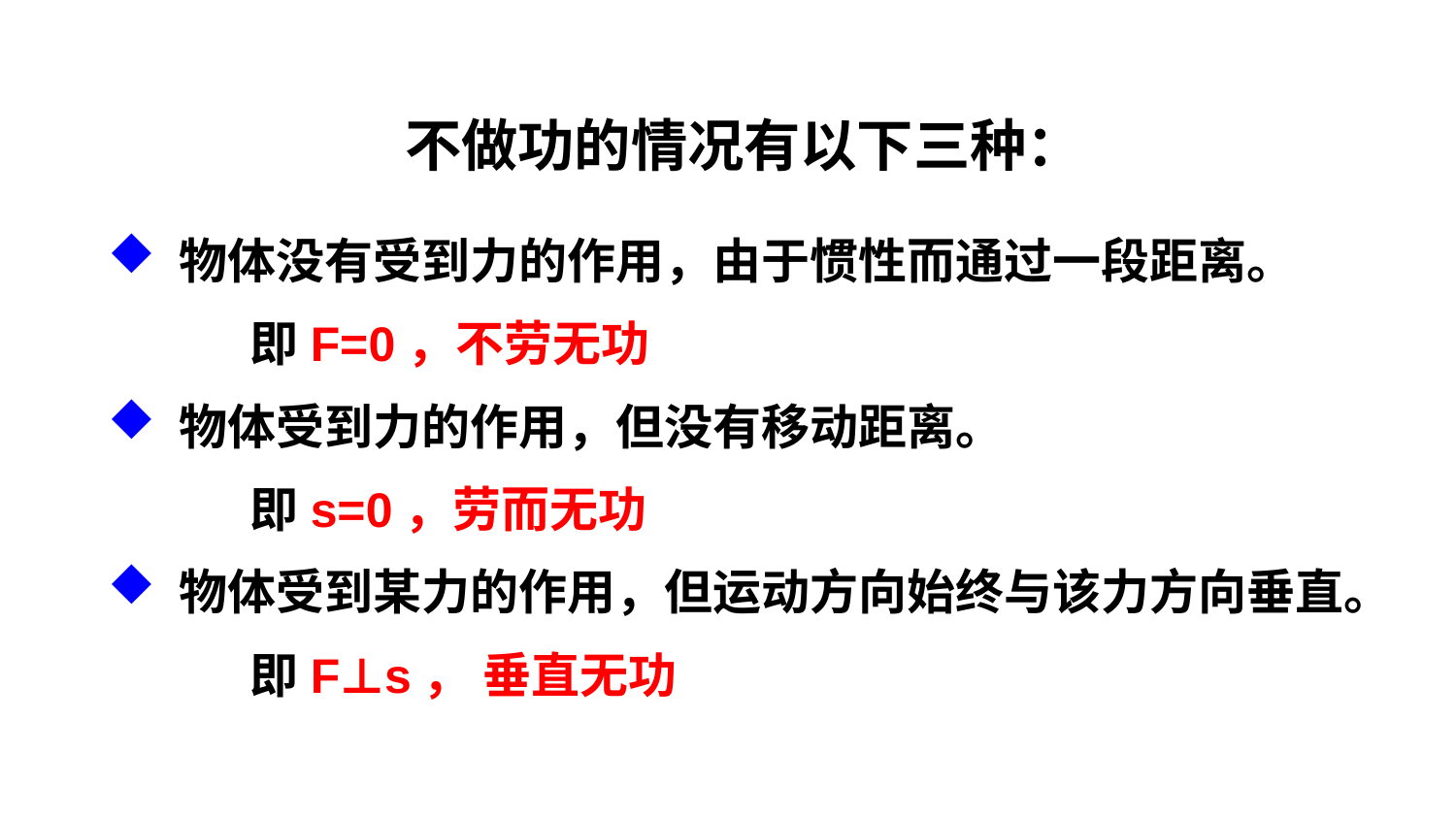

不做功的情况有以下三种：
 物体没有受到力的作用，由于惯性而通过一段距离。
            即F=0，不劳无功
 物体受到力的作用，但没有移动距离。
            即s=0，劳而无功
 物体受到某力的作用，但运动方向始终与该力方向垂直。
            即F⊥s， 垂直无功